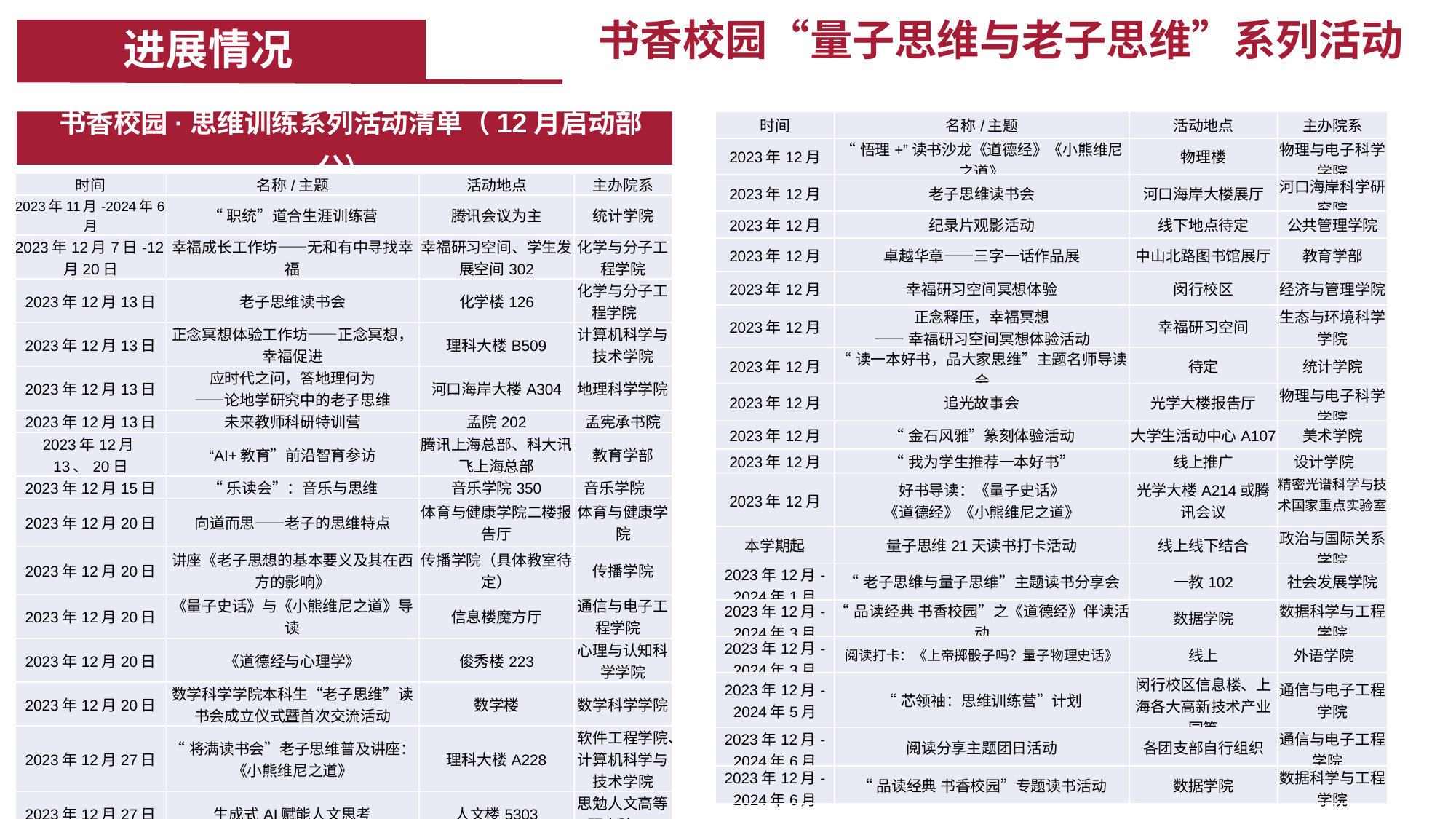

书香校园“量子思维与老子思维”系列活动
进展情况

 书香校园·思维训练系列活动清单（12月启动部分）
| 时间 | 名称/主题 | 活动地点 | 主办院系 |
| --- | --- | --- | --- |
| 2023年12月 | “悟理+”读书沙龙《道德经》《小熊维尼之道》 | 物理楼 | 物理与电子科学学院 |
| 2023年12月 | 老子思维读书会 | 河口海岸大楼展厅 | 河口海岸科学研究院 |
| 2023年12月 | 纪录片观影活动 | 线下地点待定 | 公共管理学院 |
| 2023年12月 | 卓越华章——三字一话作品展 | 中山北路图书馆展厅 | 教育学部 |
| 2023年12月 | 幸福研习空间冥想体验 | 闵行校区 | 经济与管理学院 |
| 2023年12月 | 正念释压，幸福冥想 ——幸福研习空间冥想体验活动 | 幸福研习空间 | 生态与环境科学学院 |
| 2023年12月 | “读一本好书，品大家思维”主题名师导读会 | 待定 | 统计学院 |
| 2023年12月 | 追光故事会 | 光学大楼报告厅 | 物理与电子科学学院 |
| 2023年12月 | “金石风雅”篆刻体验活动 | 大学生活动中心A107 | 美术学院 |
| 2023年12月 | “我为学生推荐一本好书” | 线上推广 | 设计学院 |
| 2023年12月 | 好书导读：《量子史话》 《道德经》《小熊维尼之道》 | 光学大楼A214或腾讯会议 | 精密光谱科学与技术国家重点实验室 |
| 本学期起 | 量子思维21天读书打卡活动 | 线上线下结合 | 政治与国际关系学院 |
| 2023年12月-2024年1月 | “老子思维与量子思维”主题读书分享会 | 一教102 | 社会发展学院 |
| 2023年12月-2024年3月 | “品读经典 书香校园”之《道德经》伴读活动 | 数据学院 | 数据科学与工程学院 |
| 2023年12月-2024年3月 | 阅读打卡：《上帝掷骰子吗？量子物理史话》 | 线上 | 外语学院 |
| 2023年12月-2024年5月 | “芯领袖：思维训练营”计划 | 闵行校区信息楼、上海各大高新技术产业园等 | 通信与电子工程学院 |
| 2023年12月-2024年6月 | 阅读分享主题团日活动 | 各团支部自行组织 | 通信与电子工程学院 |
| 2023年12月-2024年6月 | “品读经典 书香校园”专题读书活动 | 数据学院 | 数据科学与工程学院 |
| 时间 | 名称/主题 | 活动地点 | 主办院系 |
| --- | --- | --- | --- |
| 2023年11月-2024年6月 | “职统”道合生涯训练营 | 腾讯会议为主 | 统计学院 |
| 2023年12月7日-12月20日 | 幸福成长工作坊——无和有中寻找幸福 | 幸福研习空间、学生发展空间302 | 化学与分子工程学院 |
| 2023年12月13日 | 老子思维读书会 | 化学楼126 | 化学与分子工程学院 |
| 2023年12月13日 | 正念冥想体验工作坊——正念冥想，幸福促进 | 理科大楼B509 | 计算机科学与技术学院 |
| 2023年12月13日 | 应时代之问，答地理何为 ——论地学研究中的老子思维 | 河口海岸大楼A304 | 地理科学学院 |
| 2023年12月13日 | 未来教师科研特训营 | 孟院202 | 孟宪承书院 |
| 2023年12月13、20日 | “AI+教育”前沿智育参访 | 腾讯上海总部、科大讯飞上海总部 | 教育学部 |
| 2023年12月15日 | “乐读会”：音乐与思维 | 音乐学院350 | 音乐学院 |
| 2023年12月20日 | 向道而思——老子的思维特点 | 体育与健康学院二楼报告厅 | 体育与健康学院 |
| 2023年12月20日 | 讲座《老子思想的基本要义及其在西方的影响》 | 传播学院（具体教室待定） | 传播学院 |
| 2023年12月20日 | 《量子史话》与《小熊维尼之道》导读 | 信息楼魔方厅 | 通信与电子工程学院 |
| 2023年12月20日 | 《道德经与心理学》 | 俊秀楼223 | 心理与认知科学学院 |
| 2023年12月20日 | 数学科学学院本科生“老子思维”读书会成立仪式暨首次交流活动 | 数学楼 | 数学科学学院 |
| 2023年12月27日 | “将满读书会”老子思维普及讲座：《小熊维尼之道》 | 理科大楼A228 | 软件工程学院、计算机科学与技术学院 |
| 2023年12月27日 | 生成式AI赋能人文思考 | 人文楼5303 | 思勉人文高等研究院 |
| 2023年12月29日 | 华美读书会 | 美术学院334 | 美术学院 |